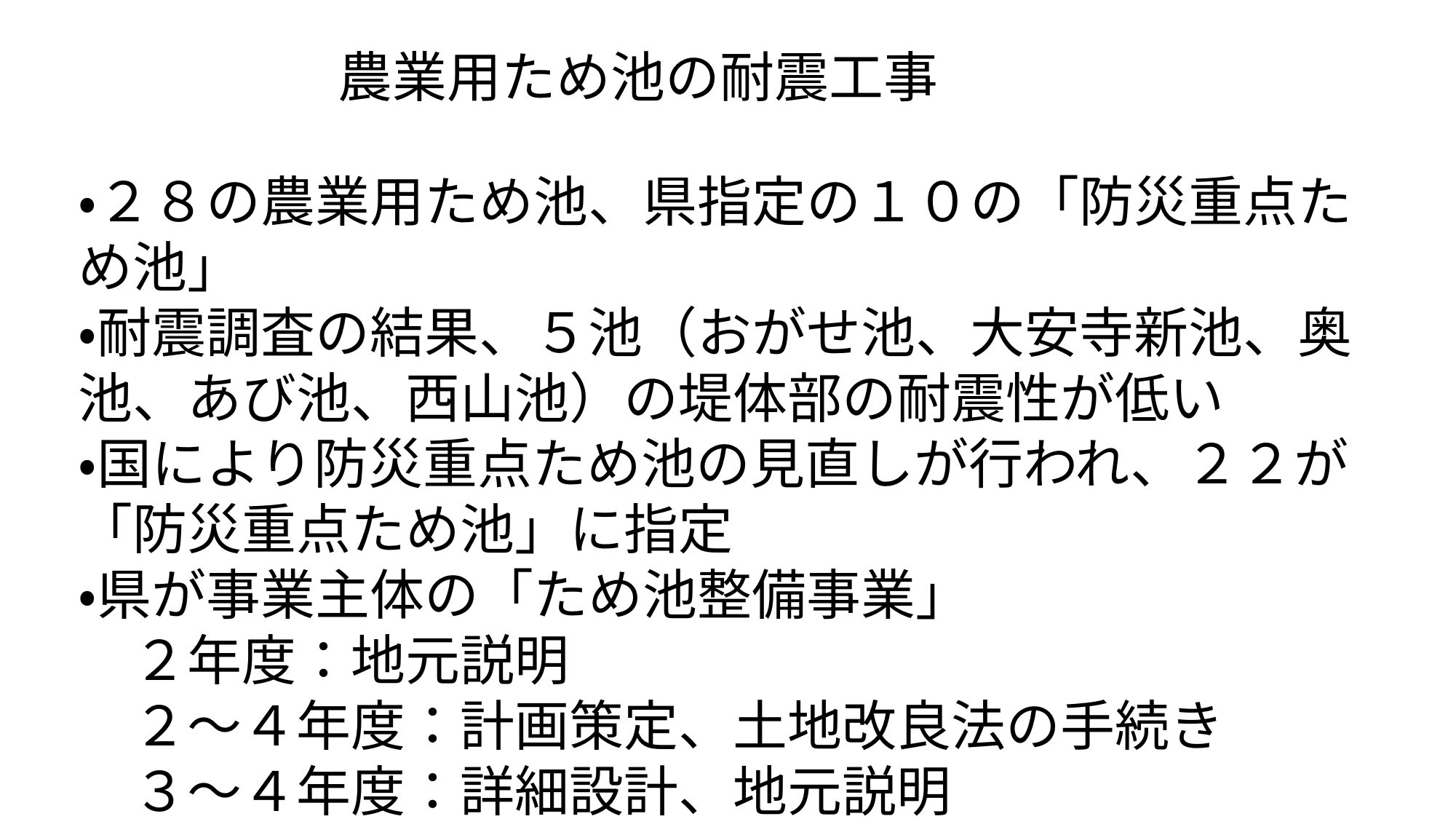

農業用ため池の耐震工事
・２８の農業用ため池、県指定の１０の「防災重点ため池」
・耐震調査の結果、５池（おがせ池、大安寺新池、奥池、あび池、西山池）の堤体部の耐震性が低い
・国により防災重点ため池の見直しが行われ、２２が「防災重点ため池」に指定
・県が事業主体の「ため池整備事業」
　２年度：地元説明
　２～４年度：計画策定、土地改良法の手続き
　３～４年度：詳細設計、地元説明